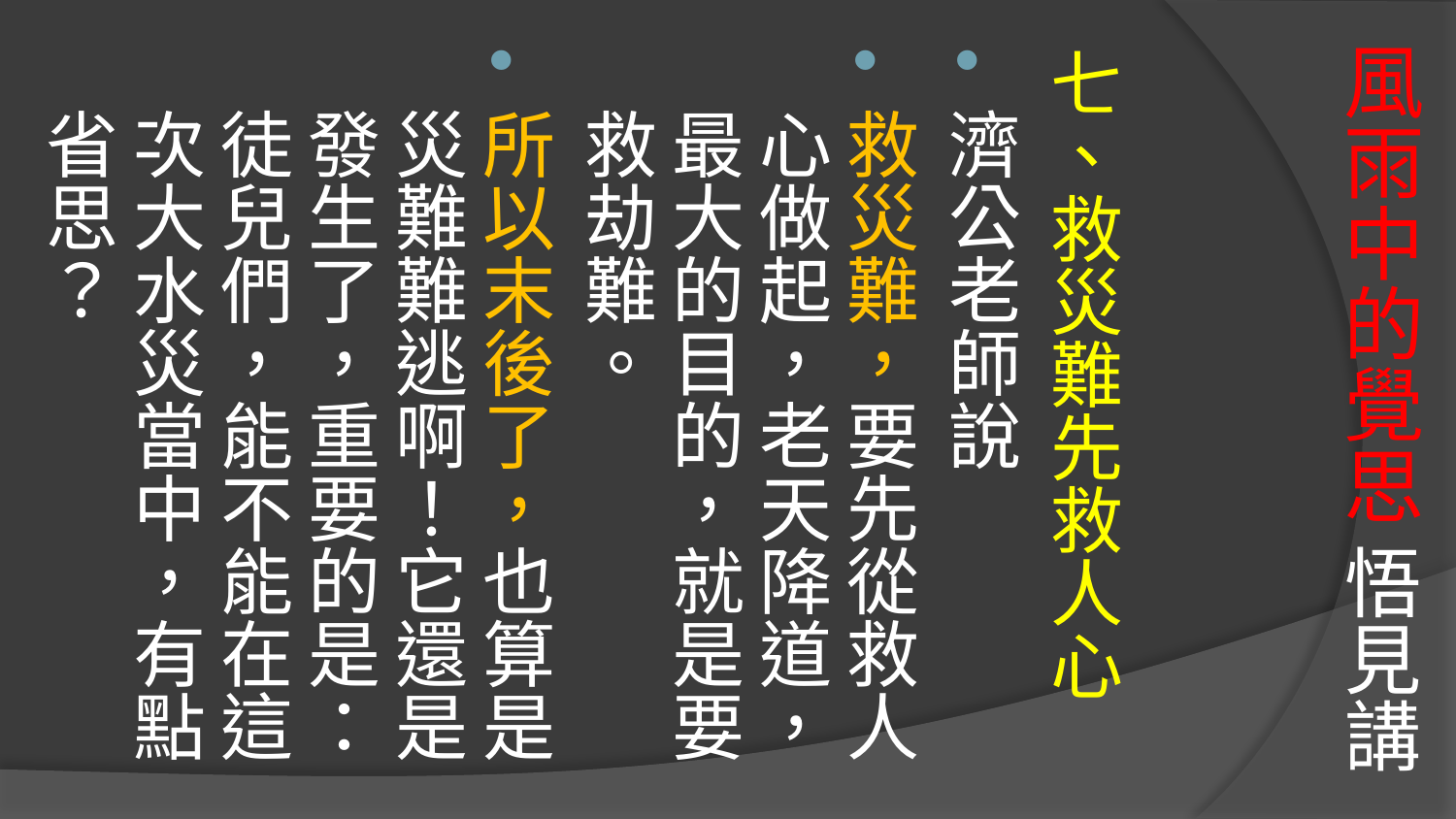

# 風雨中的覺思 悟見講
七、救災難先救人心
濟公老師說
救災難，要先從救人心做起，老天降道，最大的目的，就是要救劫難。
所以末後了，也算是災難難逃啊！它還是發生了，重要的是：徒兒們，能不能在這次大水災當中，有點省思？